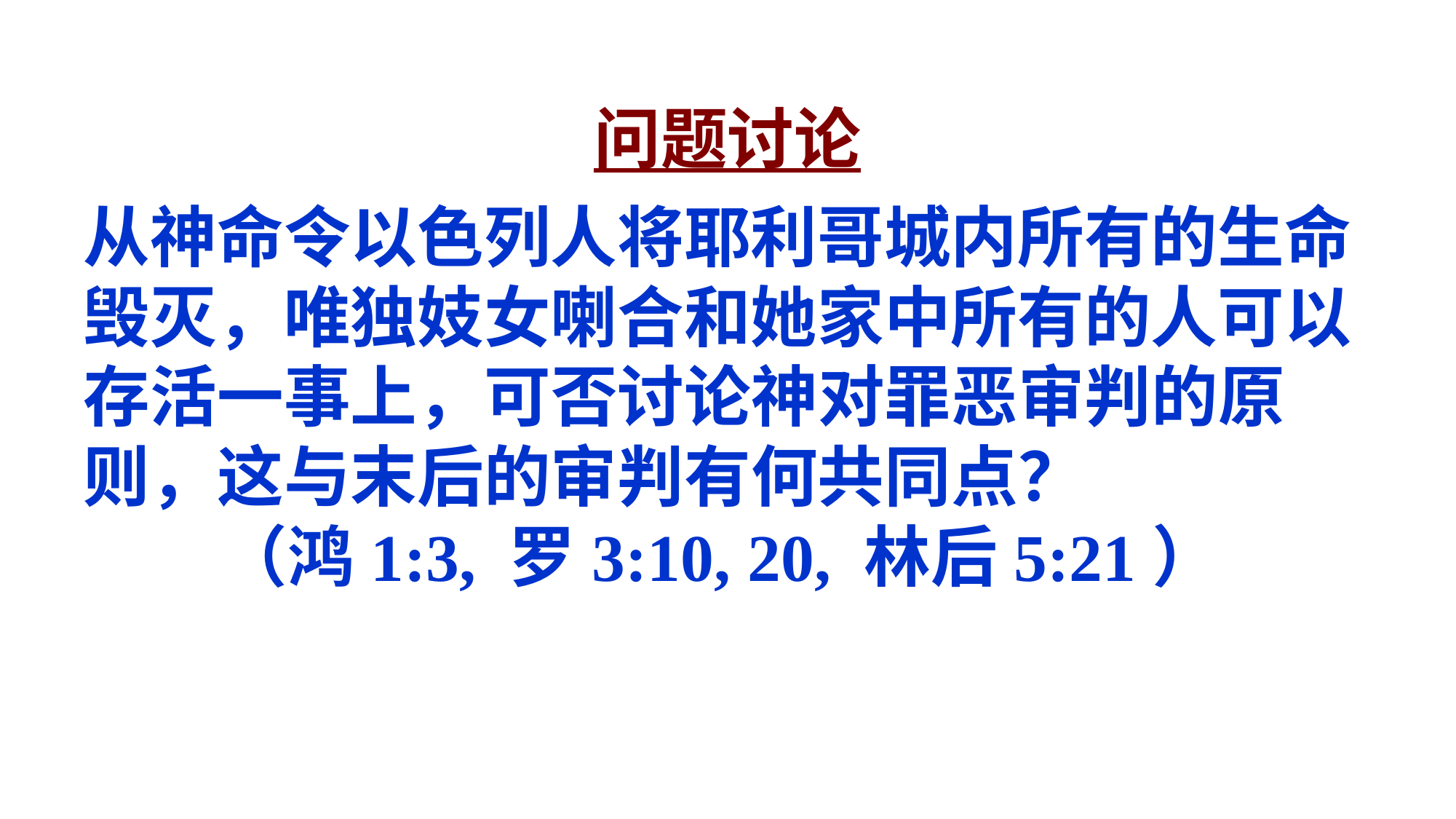

问题讨论
从神命令以色列人将耶利哥城内所有的生命毁灭，唯独妓女喇合和她家中所有的人可以存活一事上，可否讨论神对罪恶审判的原则，这与末后的审判有何共同点？
（鸿1:3, 罗3:10, 20, 林后5:21）